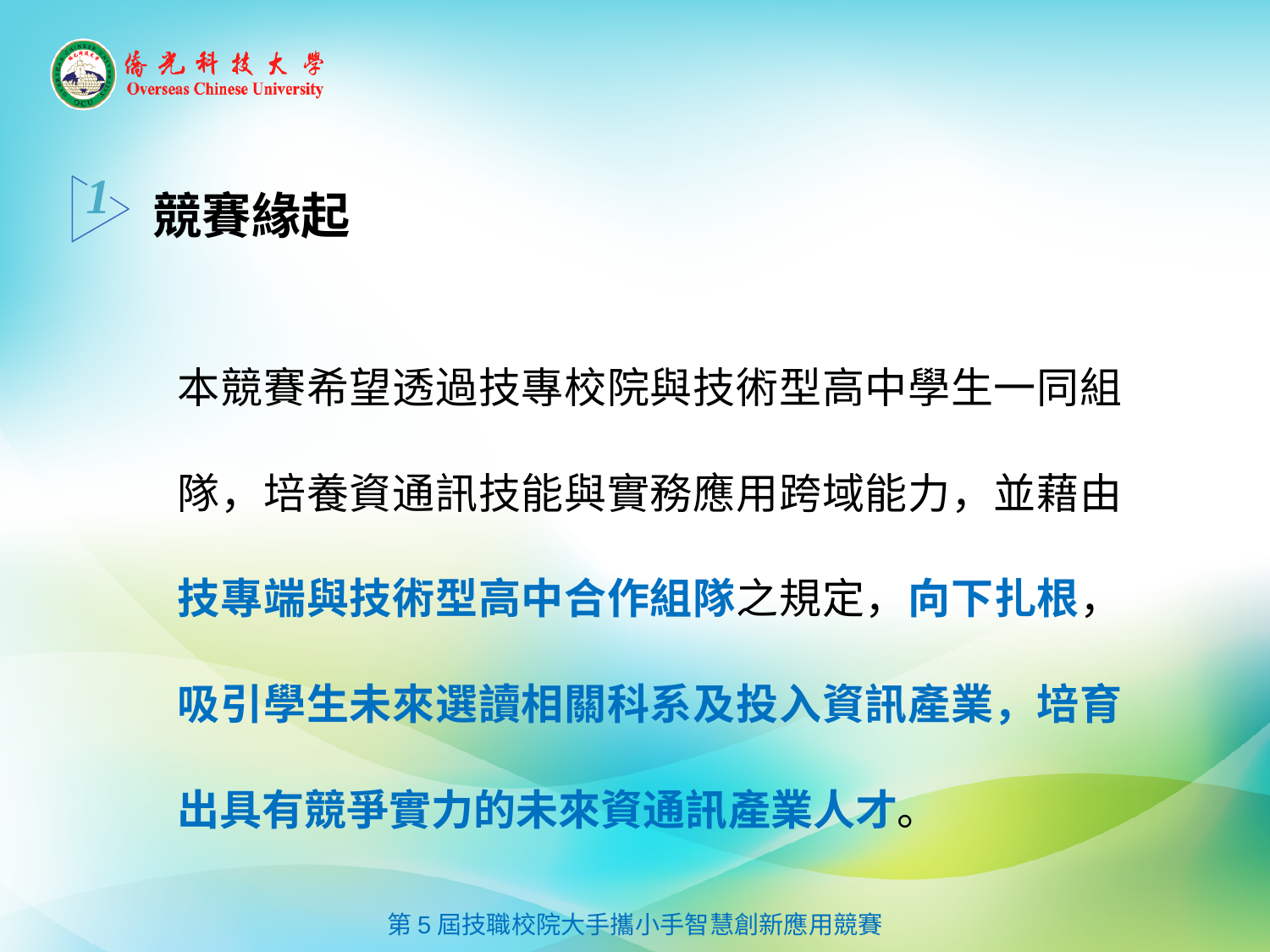

競賽緣起
1

本競賽希望透過技專校院與技術型高中學生一同組隊，培養資通訊技能與實務應用跨域能力，並藉由技專端與技術型高中合作組隊之規定，向下扎根，吸引學生未來選讀相關科系及投入資訊產業，培育出具有競爭實力的未來資通訊產業人才。